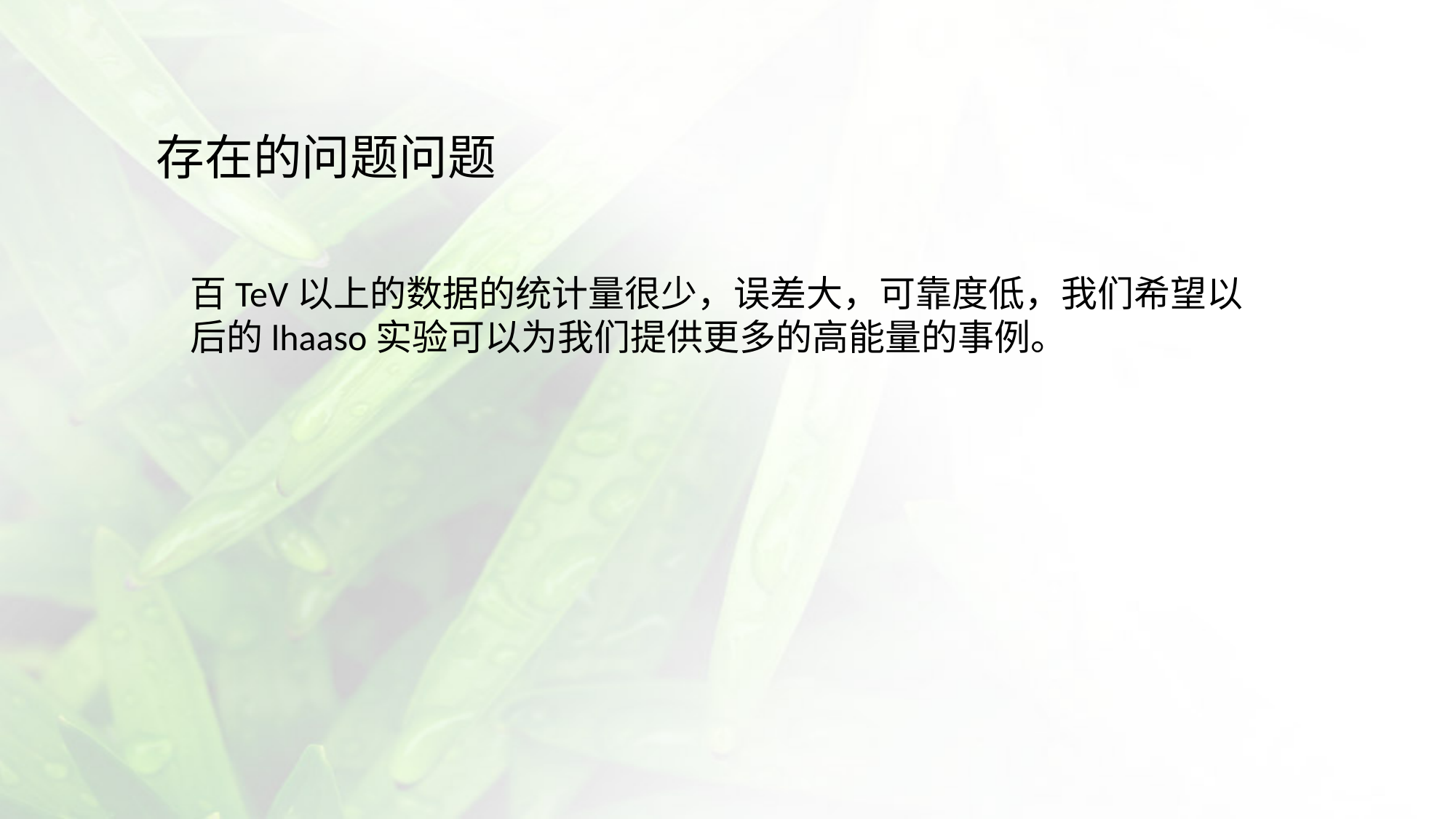

存在的问题问题
百TeV以上的数据的统计量很少，误差大，可靠度低，我们希望以后的lhaaso实验可以为我们提供更多的高能量的事例。